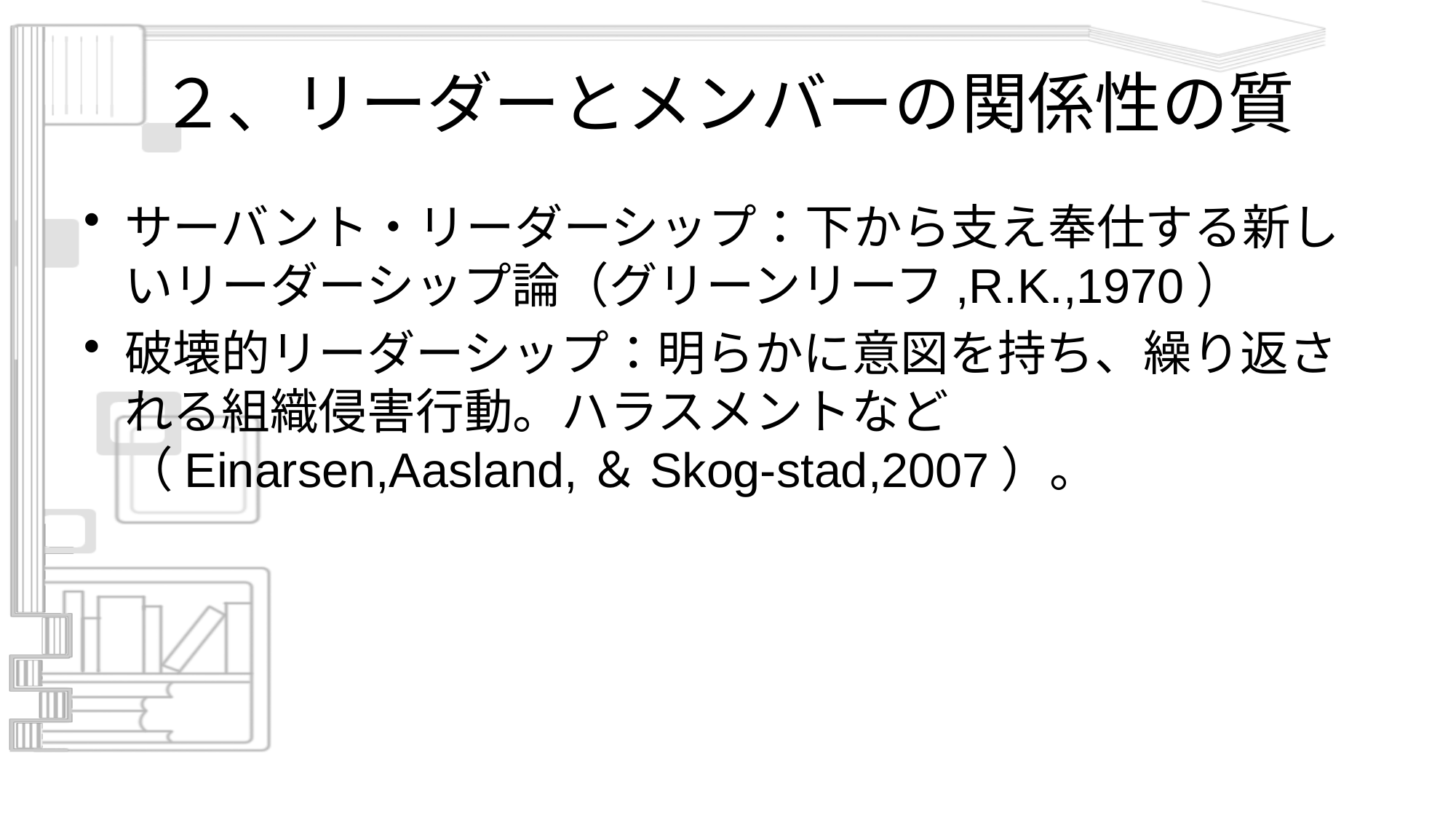

# ２、リーダーとメンバーの関係性の質
サーバント・リーダーシップ：下から支え奉仕する新しいリーダーシップ論（グリーンリーフ,R.K.,1970）
破壊的リーダーシップ：明らかに意図を持ち、繰り返される組織侵害行動。ハラスメントなど（Einarsen,Aasland,＆Skog-stad,2007）。